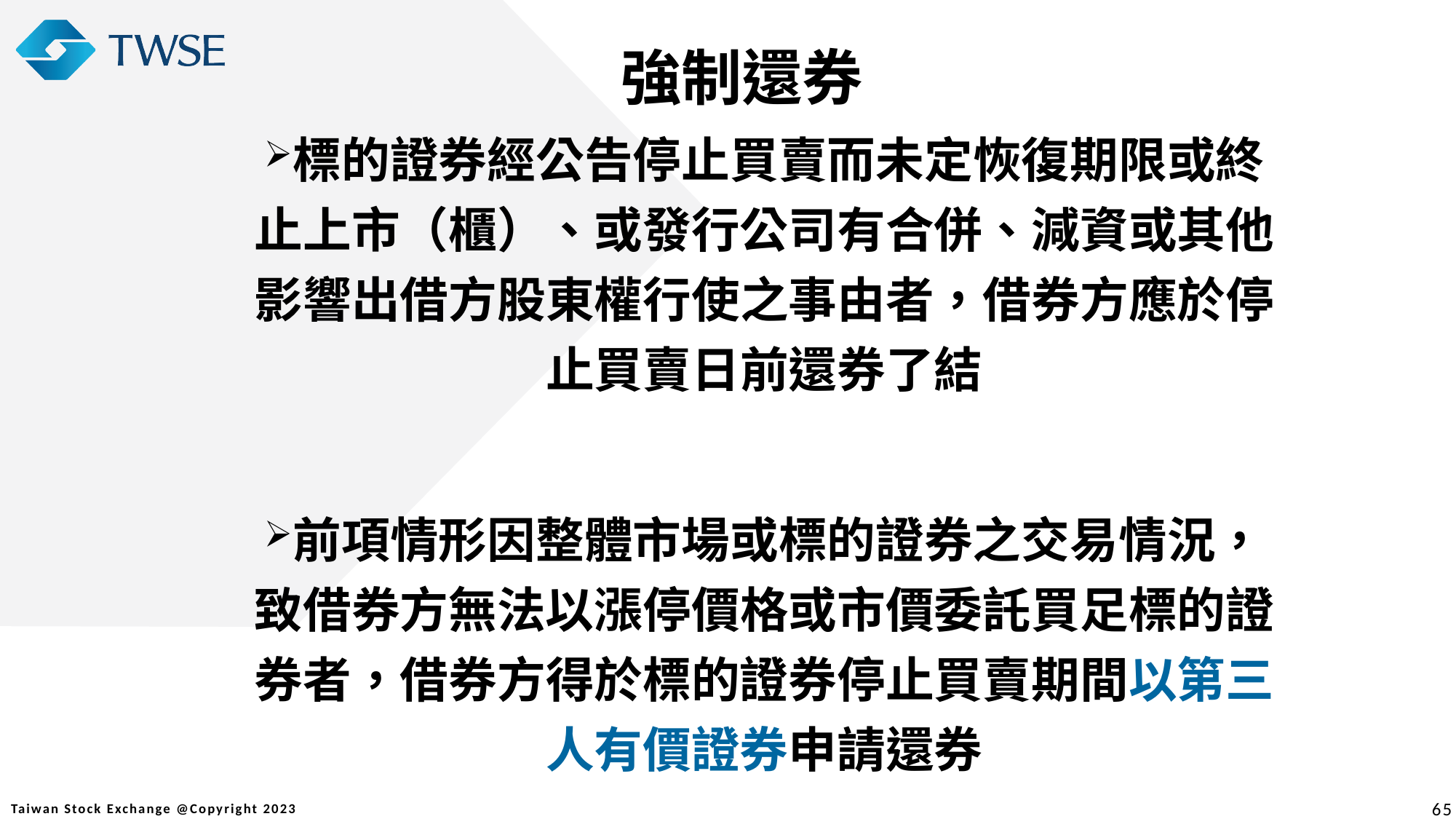

強制還券
標的證券經公告停止買賣而未定恢復期限或終止上市（櫃）、或發行公司有合併、減資或其他影響出借方股東權行使之事由者，借券方應於停止買賣日前還券了結

前項情形因整體市場或標的證券之交易情況，致借券方無法以漲停價格或市價委託買足標的證券者，借券方得於標的證券停止買賣期間以第三人有價證券申請還券

65